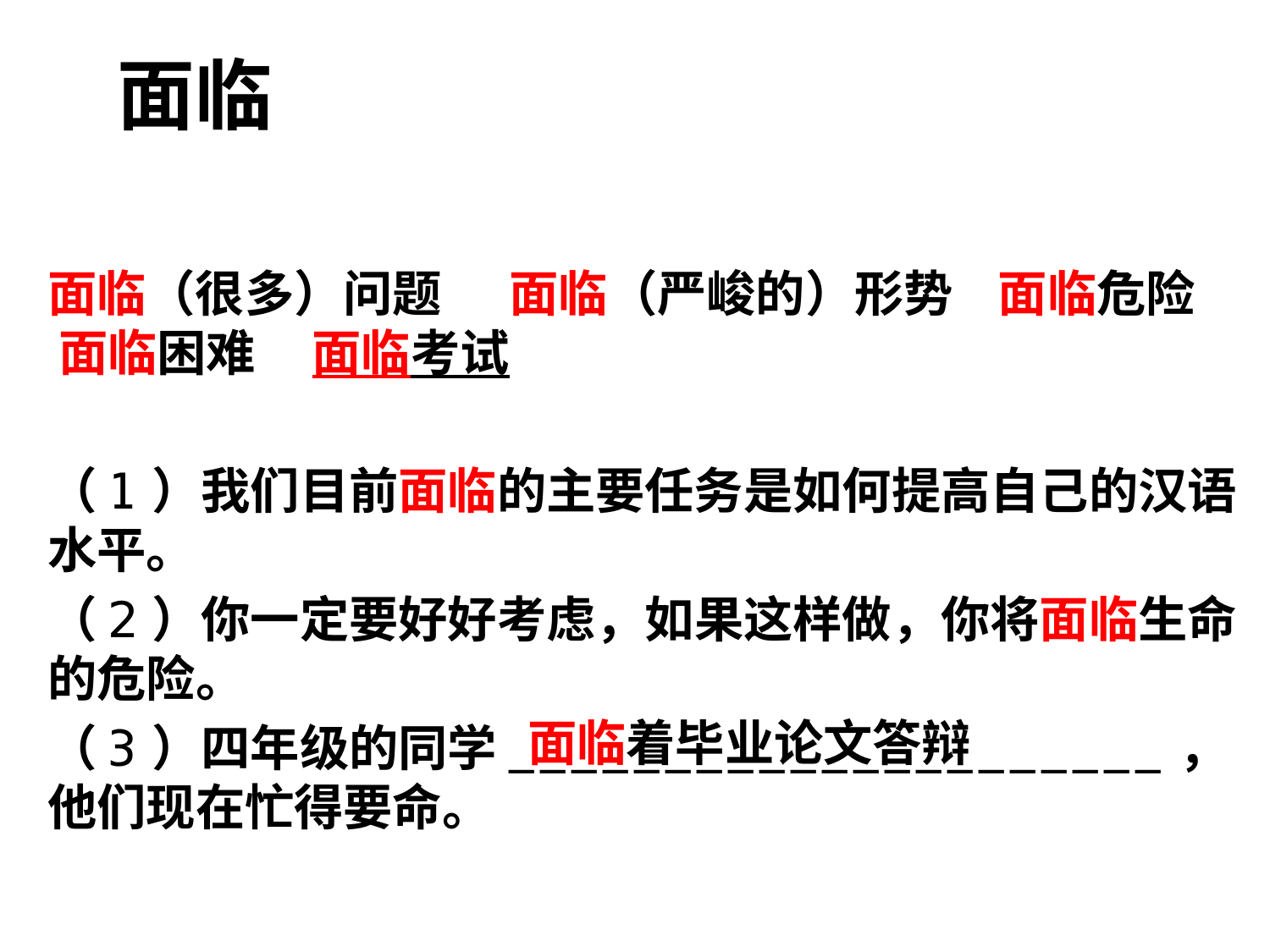

# 面临
面临（很多）问题      面临（严峻的）形势    面临危险       面临困难     面临考试

（1）我们目前面临的主要任务是如何提高自己的汉语水平。
（2）你一定要好好考虑，如果这样做，你将面临生命的危险。
（3）四年级的同学_____________________，他们现在忙得要命。
面临着毕业论文答辩